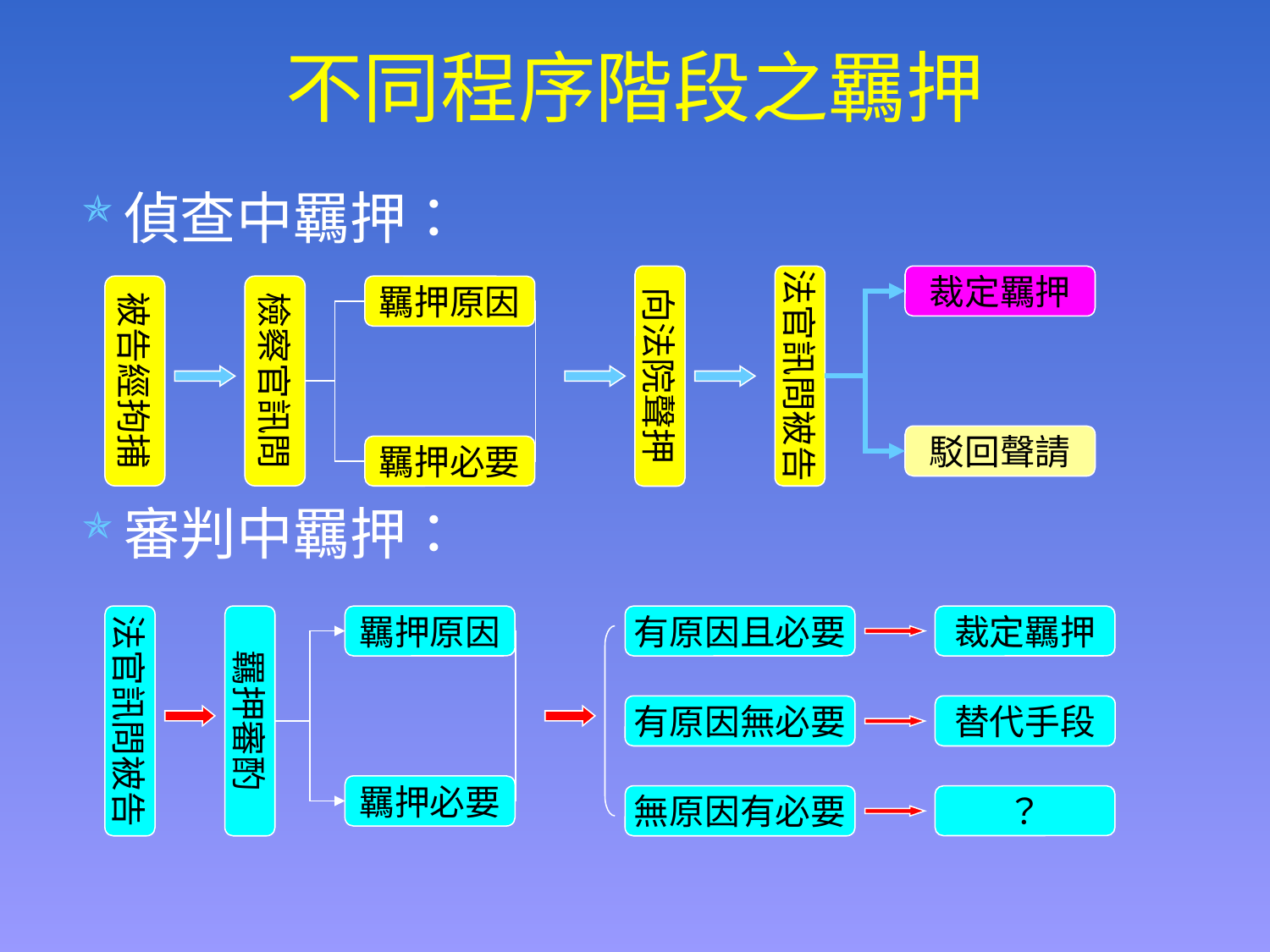

# 不同程序階段之羈押
偵查中羈押：

審判中羈押：
向法院聲押
法官訊問被告
裁定羈押
被告經拘捕
檢察官訊問
羈押原因

駁回聲請
羈押必要
法官訊問被告
羈押審酌
羈押原因
有原因且必要
裁定羈押

有原因無必要
替代手段

羈押必要
無原因有必要
？